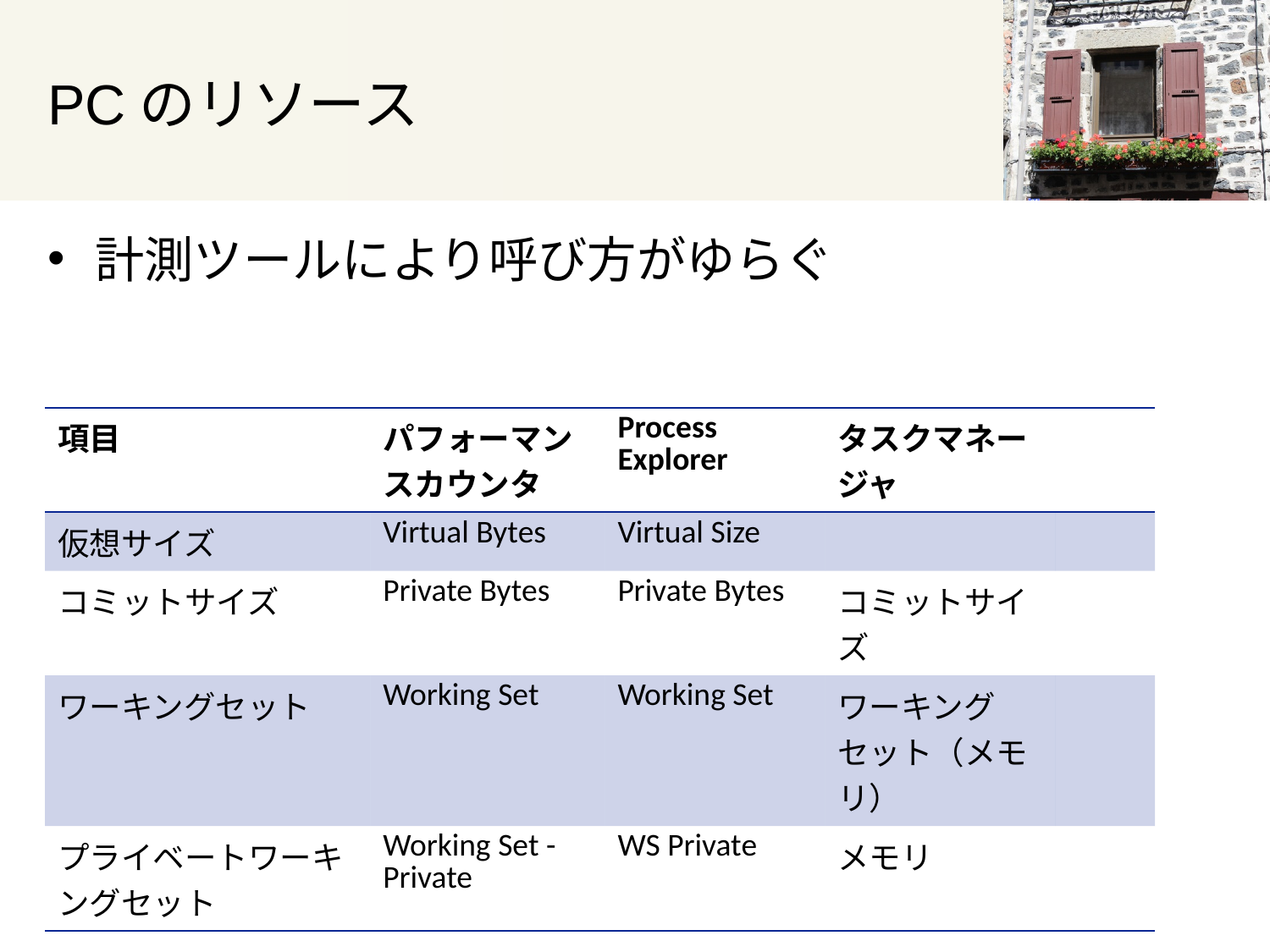

# PCのリソース
計測ツールにより呼び方がゆらぐ
| 項目 | パフォーマンスカウンタ | Process Explorer | タスクマネージャ |  |
| --- | --- | --- | --- | --- |
| 仮想サイズ | Virtual Bytes | Virtual Size |  |  |
| コミットサイズ | Private Bytes | Private Bytes | コミットサイズ |  |
| ワーキングセット | Working Set | Working Set | ワーキングセット（メモリ） |  |
| プライベートワーキングセット | Working Set - Private | WS Private | メモリ |  |